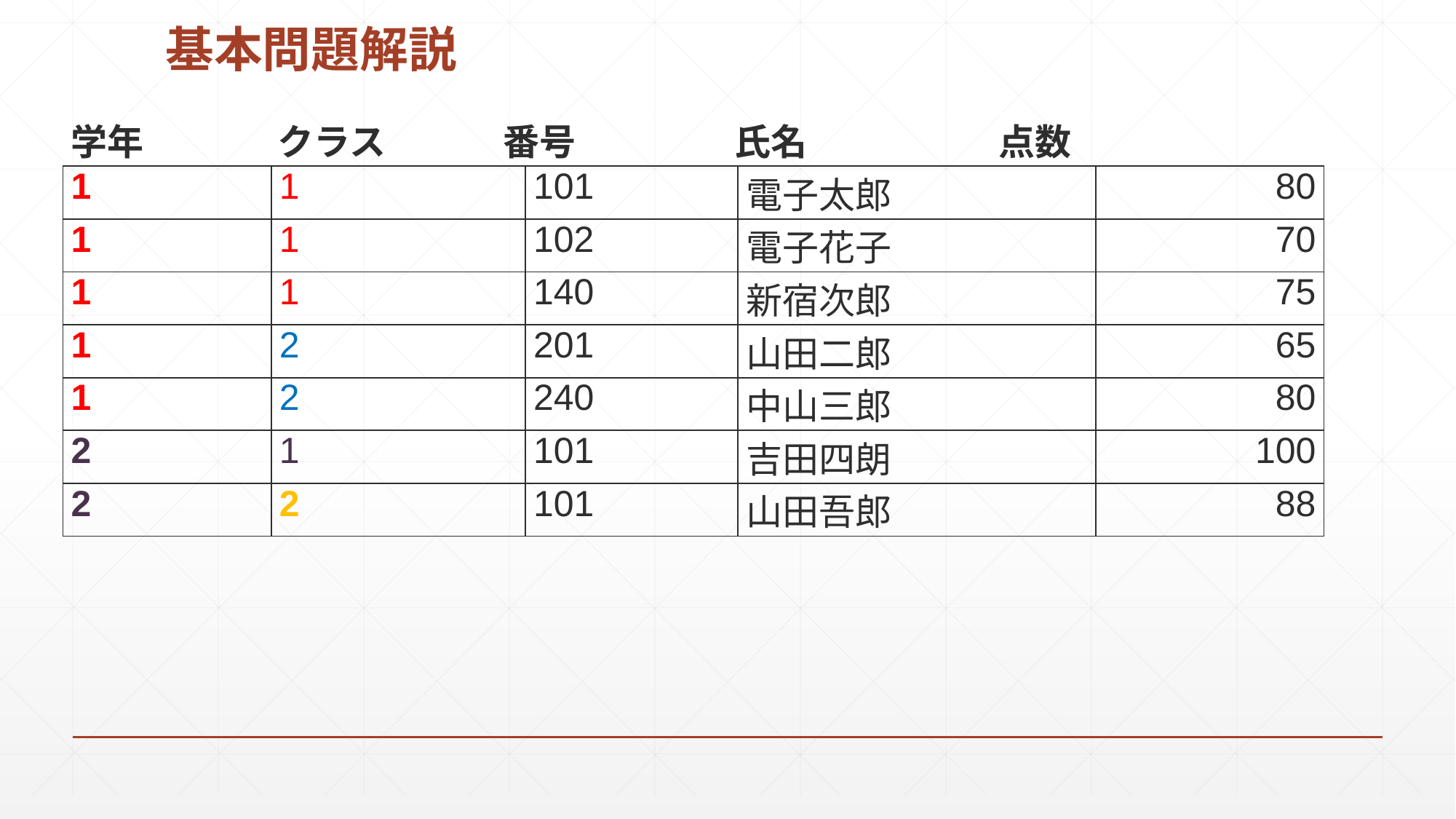

# 基本問題解説
| 学年 　　　クラス　　　 番号 　　　 氏名 　　　 点数 |  |  |  |  |
| --- | --- | --- | --- | --- |
| 1 | 1 | 101 | 電子太郎 | 80 |
| 1 | 1 | 102 | 電子花子 | 70 |
| 1 | 1 | 140 | 新宿次郎 | 75 |
| 1 | 2 | 201 | 山田二郎 | 65 |
| 1 | 2 | 240 | 中山三郎 | 80 |
| 2 | 1 | 101 | 吉田四朗 | 100 |
| 2 | 2 | 101 | 山田吾郎 | 88 |